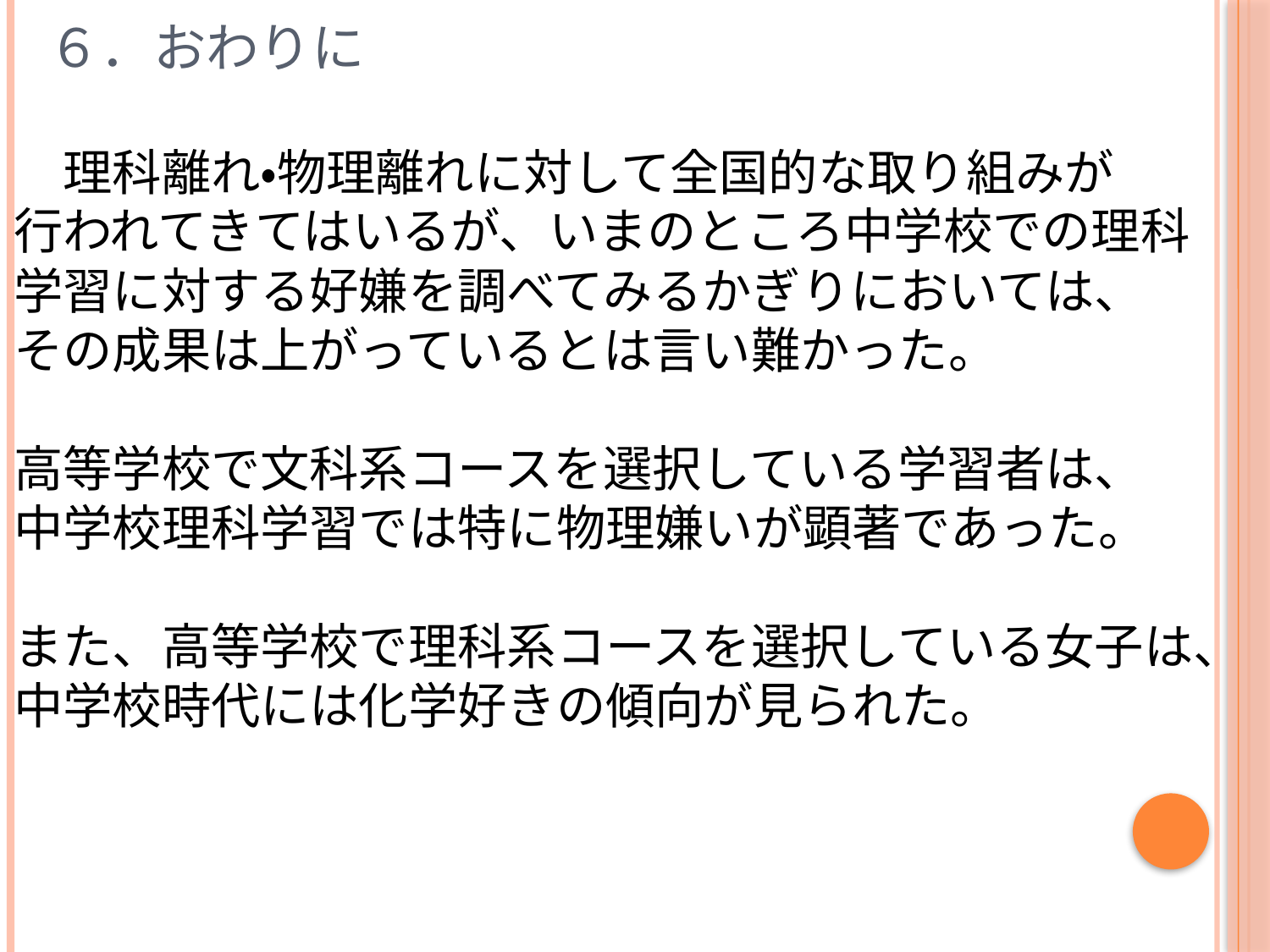

６．おわりに
　理科離れ・物理離れに対して全国的な取り組みが
行われてきてはいるが、いまのところ中学校での理科
学習に対する好嫌を調べてみるかぎりにおいては、
その成果は上がっているとは言い難かった。

高等学校で文科系コースを選択している学習者は、
中学校理科学習では特に物理嫌いが顕著であった。

また、高等学校で理科系コースを選択している女子は、
中学校時代には化学好きの傾向が見られた。